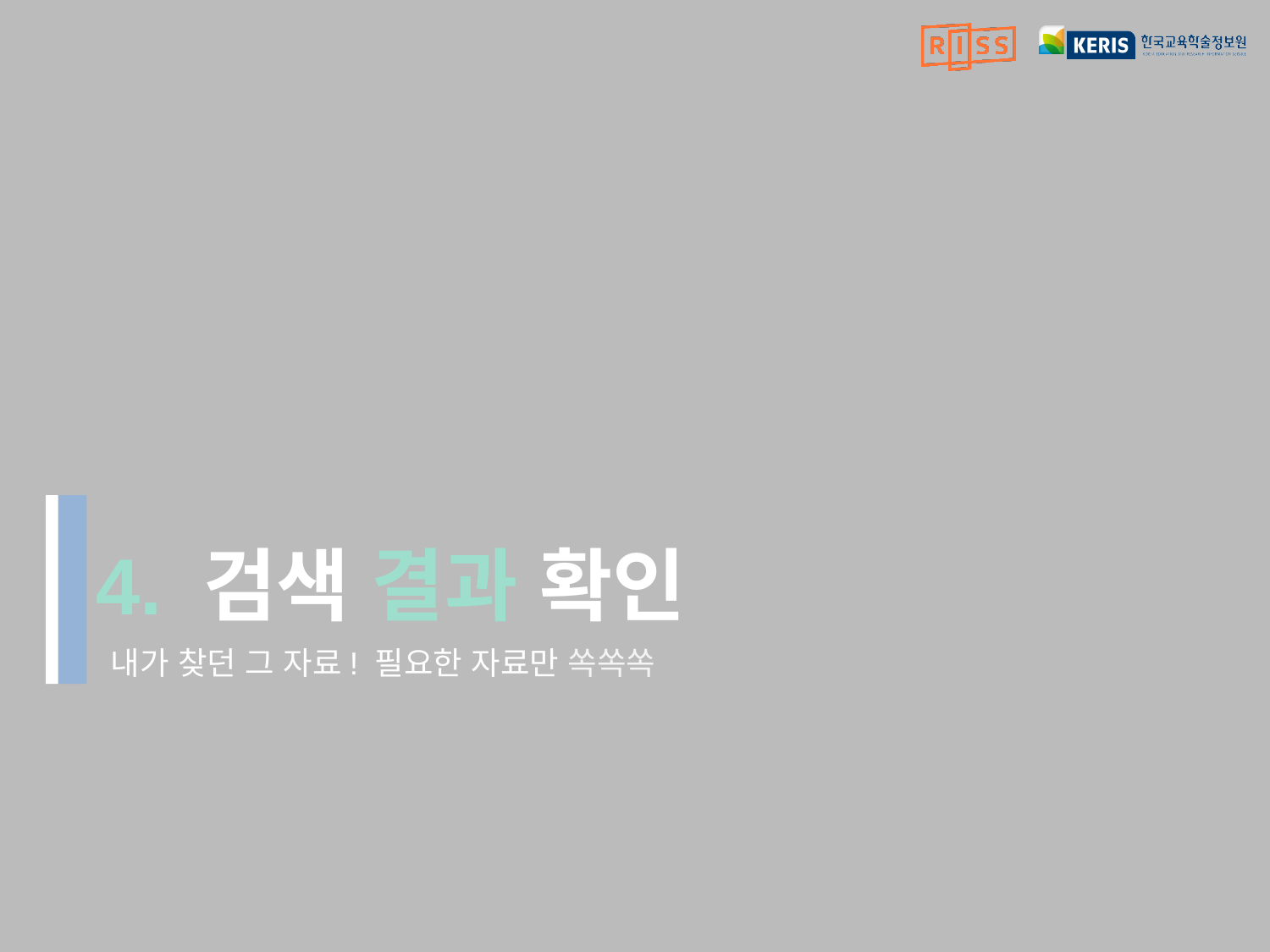

4. 검색 결과 확인
내가 찾던 그 자료! 필요한 자료만 쏙쏙쏙